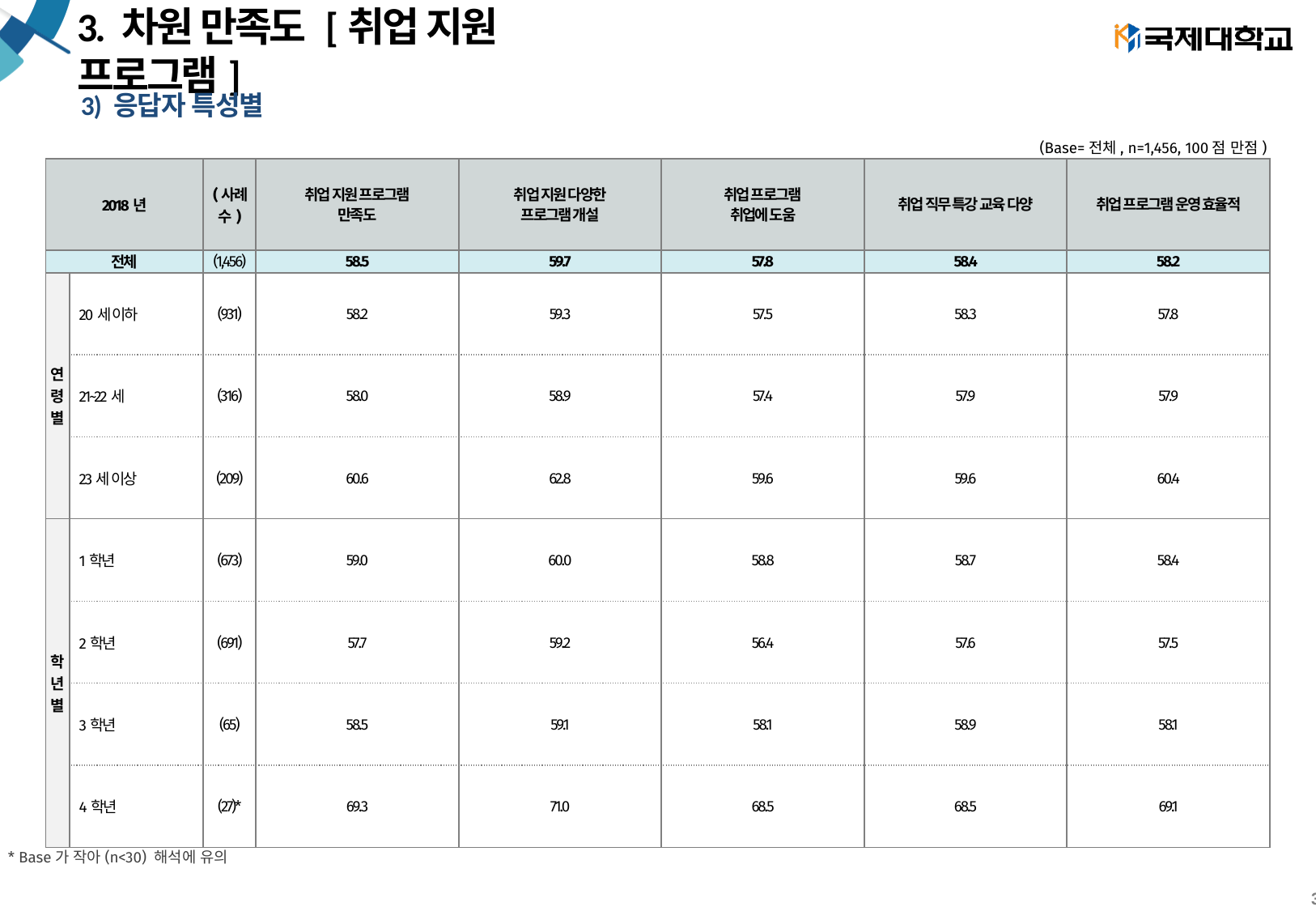

# 3. 차원 만족도 [취업 지원 프로그램]
3) 응답자 특성별
(Base=전체, n=1,456, 100점 만점)
| 2018년 |  | (사례수) | 취업 지원 프로그램 만족도 | 취업 지원 다양한 프로그램 개설 | 취업 프로그램 취업에 도움 | 취업 직무 특강 교육 다양 | 취업 프로그램 운영 효율적 |
| --- | --- | --- | --- | --- | --- | --- | --- |
| 전체 |  | (1,456) | 58.5 | 59.7 | 57.8 | 58.4 | 58.2 |
| 연 령 별 | 20세 이하 | (931) | 58.2 | 59.3 | 57.5 | 58.3 | 57.8 |
|  | 21~22세 | (316) | 58.0 | 58.9 | 57.4 | 57.9 | 57.9 |
|  | 23세 이상 | (209) | 60.6 | 62.8 | 59.6 | 59.6 | 60.4 |
| 학 년 별 | 1학년 | (673) | 59.0 | 60.0 | 58.8 | 58.7 | 58.4 |
|  | 2학년 | (691) | 57.7 | 59.2 | 56.4 | 57.6 | 57.5 |
|  | 3학년 | (65) | 58.5 | 59.1 | 58.1 | 58.9 | 58.1 |
|  | 4학년 | (27)\* | 69.3 | 71.0 | 68.5 | 68.5 | 69.1 |
* Base가 작아(n<30) 해석에 유의